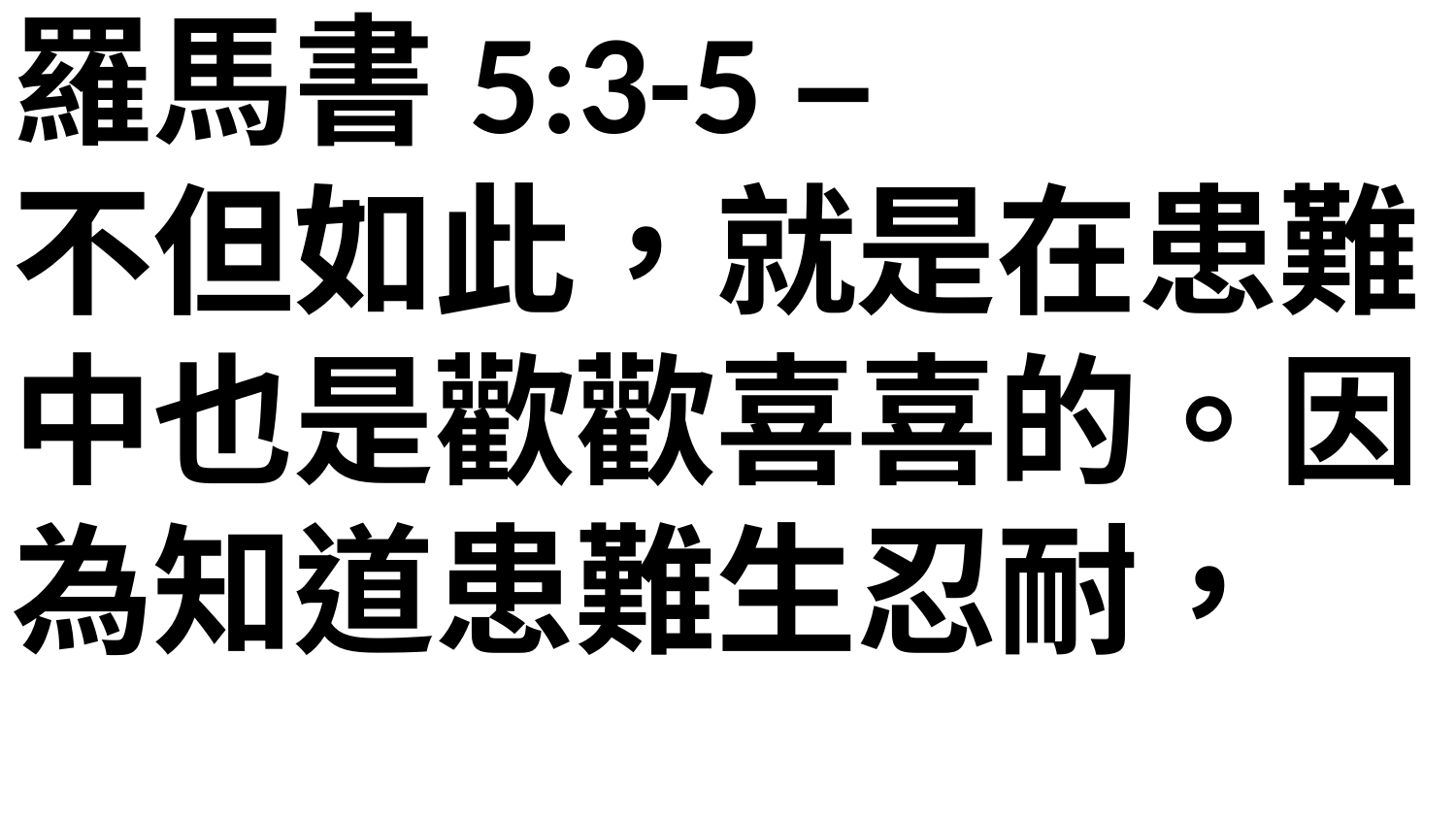

羅馬書5:3-5 –
不但如此，就是在患難中也是歡歡喜喜的。因為知道患難生忍耐，

老練生盼望，盼望不至於羞恥，因為所賜給我們的聖靈將神的愛澆灌在我們心裡。